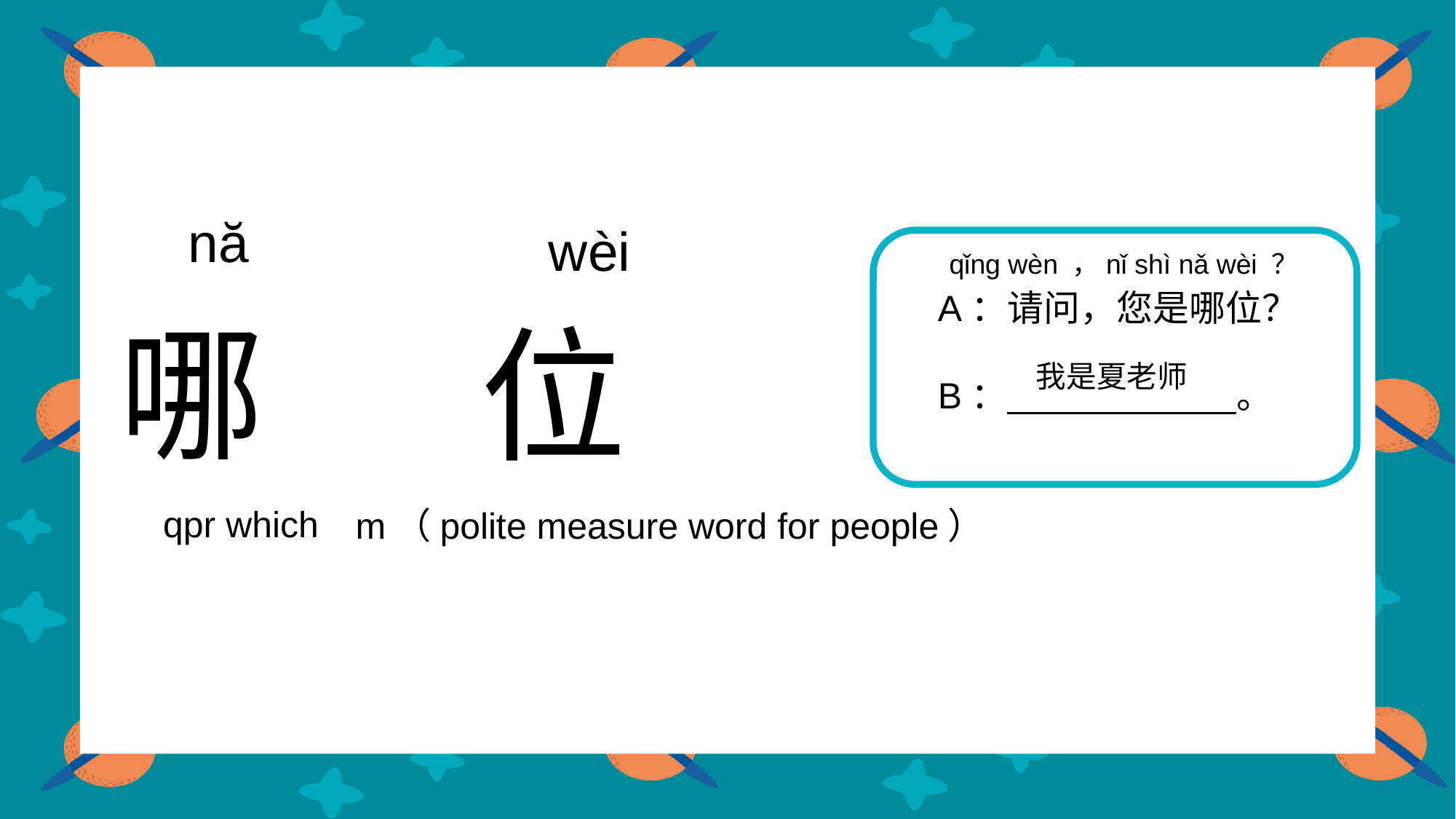

nă

wèi

qǐng wèn ，nǐ shì nǎ wèi ？
A：请问，您是哪位？

B：                            。
         哪
                      qpr which
         位
            m（polite measure word for people）
我是夏老师